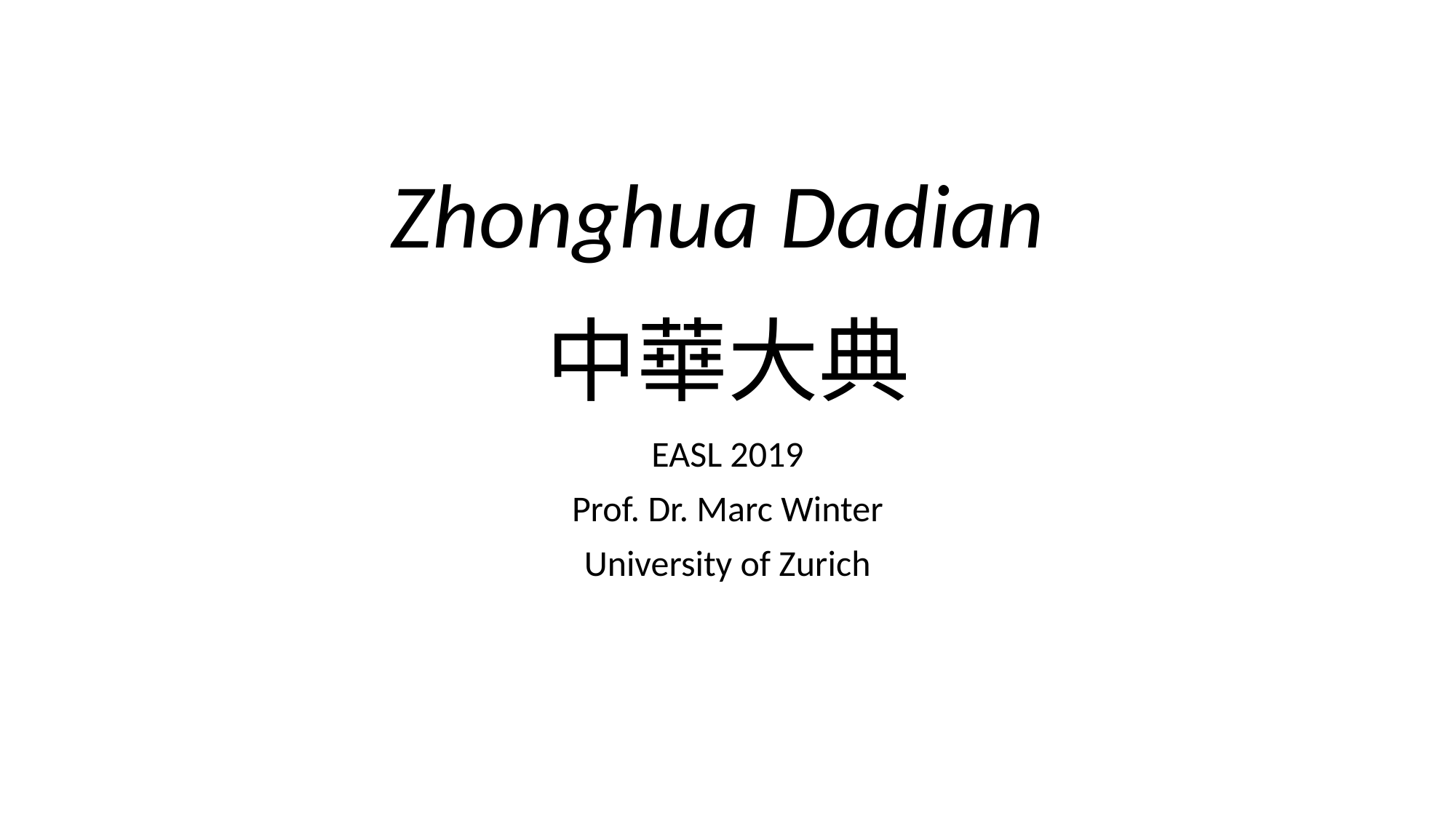

# Zhonghua Dadian 中華大典
EASL 2019
Prof. Dr. Marc Winter
University of Zurich